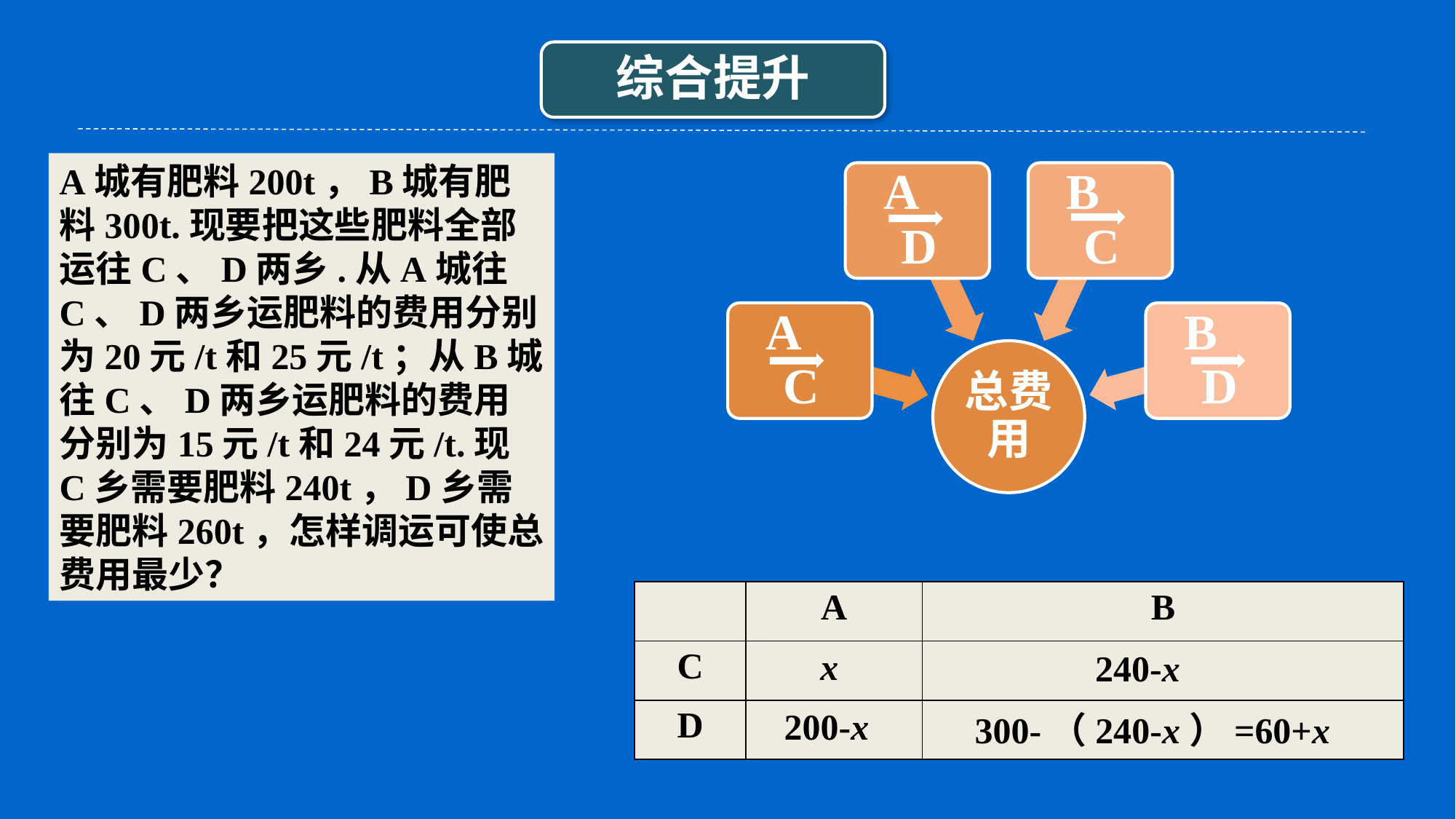

综合提升
A城有肥料200t，B城有肥料300t.现要把这些肥料全部运往C、D两乡.从A城往C、D两乡运肥料的费用分别为20元/t和25元/t；从B城往C、D两乡运肥料的费用分别为15元/t和24元/t.现C乡需要肥料240t，D乡需要肥料260t，怎样调运可使总费用最少？
总费用
A    C
A    D
B    C
B    D

|  | A | B |
| --- | --- | --- |
| C |  |  |
| D |  |  |
x
240-x
200-x
300-（240-x）=60+x